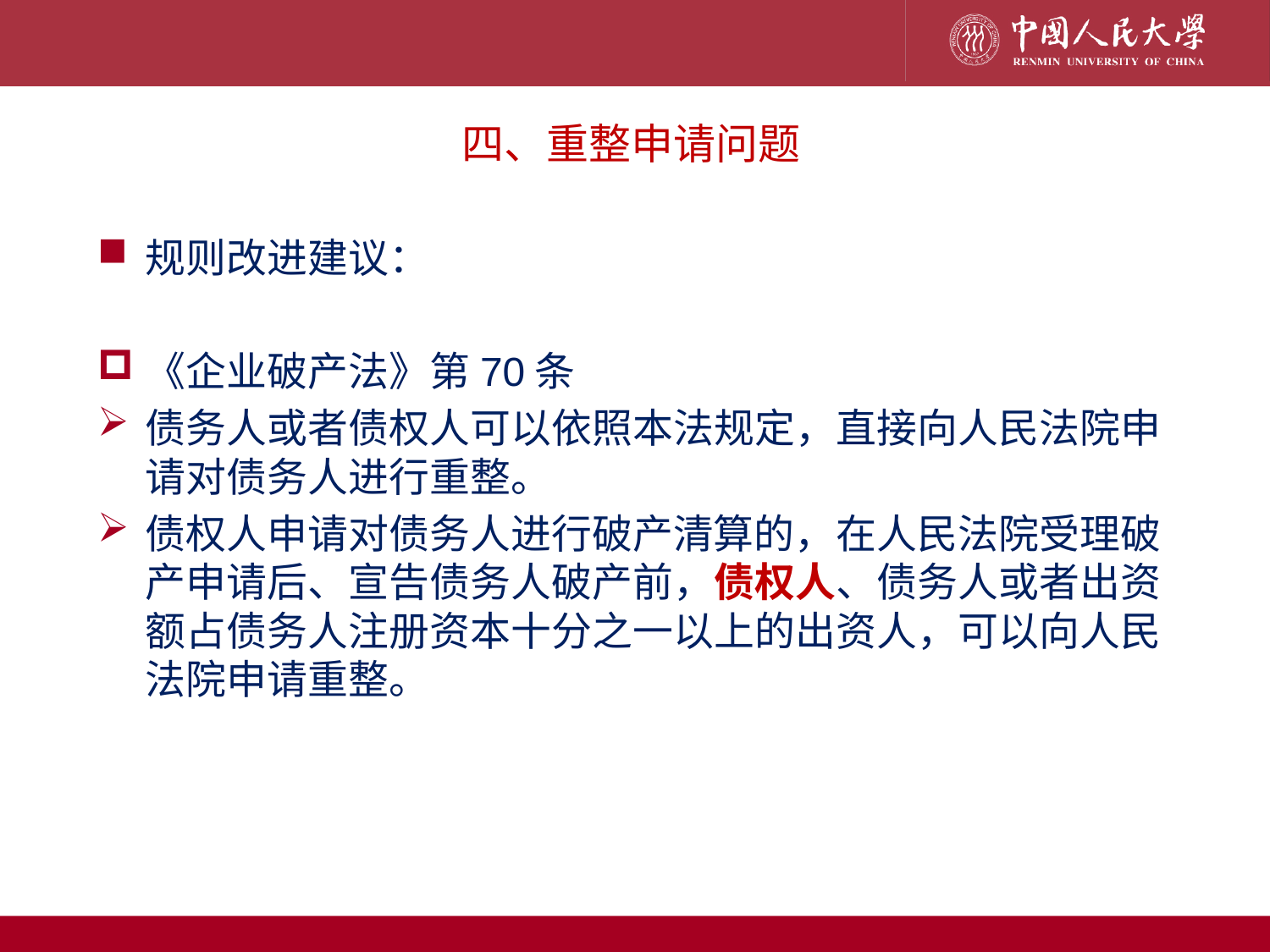

# 四、重整申请问题
规则改进建议：

《企业破产法》第70条
债务人或者债权人可以依照本法规定，直接向人民法院申请对债务人进行重整。
债权人申请对债务人进行破产清算的，在人民法院受理破产申请后、宣告债务人破产前，债权人、债务人或者出资额占债务人注册资本十分之一以上的出资人，可以向人民法院申请重整。